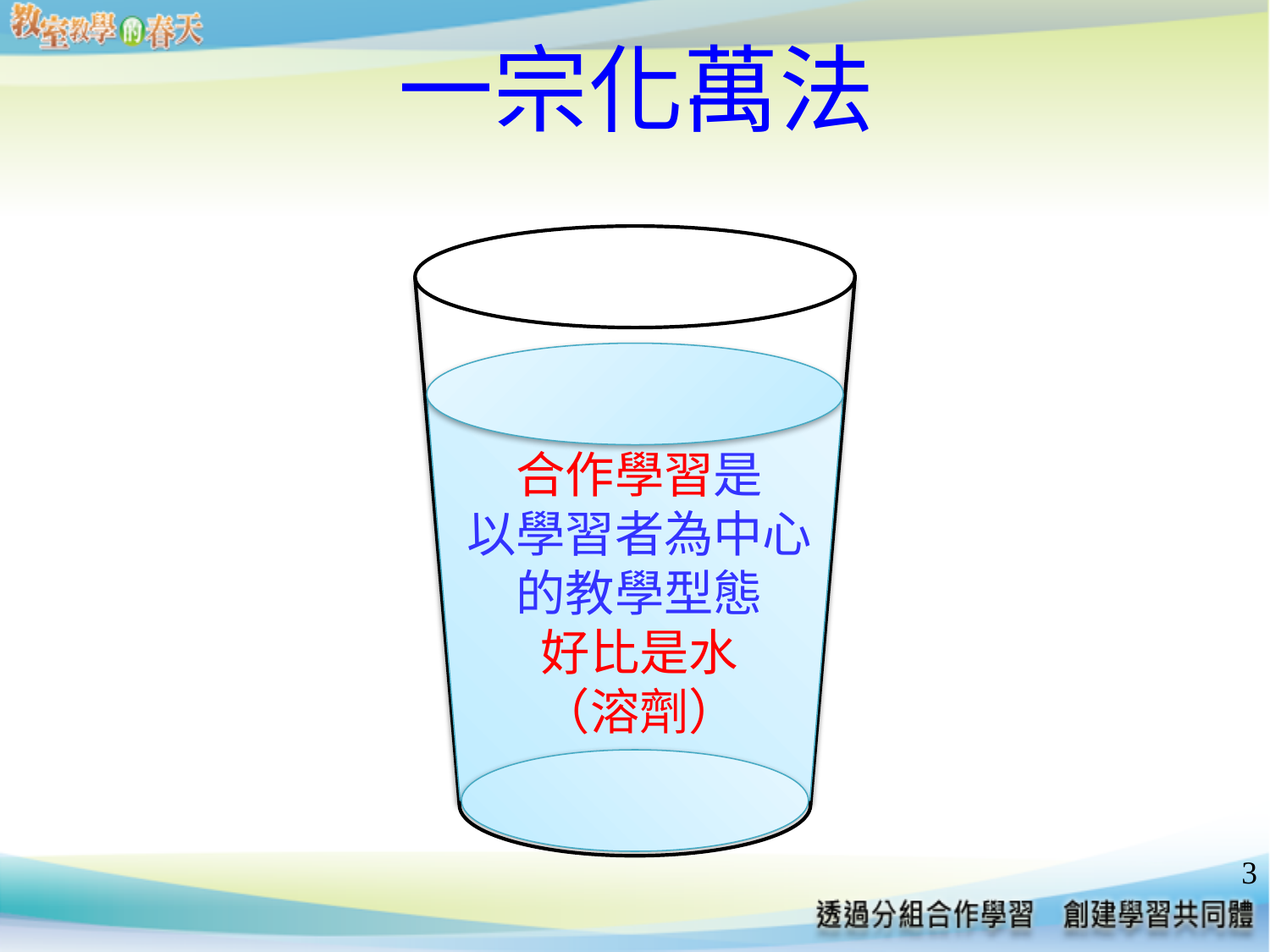

# 一宗化萬法

合作學習是
以學習者為中心
的教學型態
好比是水
（溶劑）
3